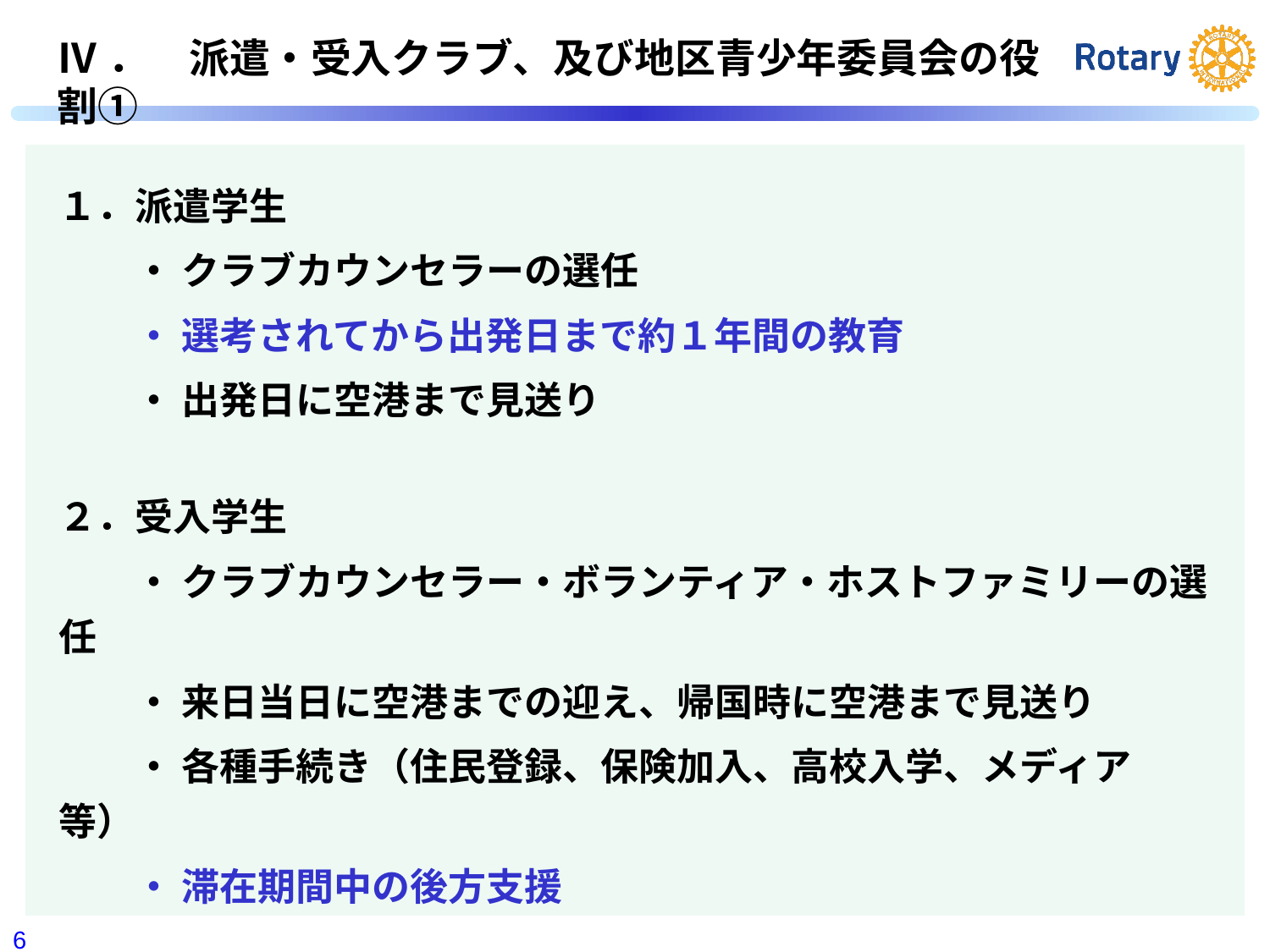

Ⅳ．　派遣・受入クラブ、及び地区青少年委員会の役割①
|  |
| --- |
１．派遣学生
　　・ クラブカウンセラーの選任
　　・ 選考されてから出発日まで約１年間の教育
　　・ 出発日に空港まで見送り

２．受入学生
　　・ クラブカウンセラー・ボランティア・ホストファミリーの選任
　　・ 来日当日に空港までの迎え、帰国時に空港まで見送り
　　・ 各種手続き（住民登録、保険加入、高校入学、メディア　等）
　　・ 滞在期間中の後方支援

6